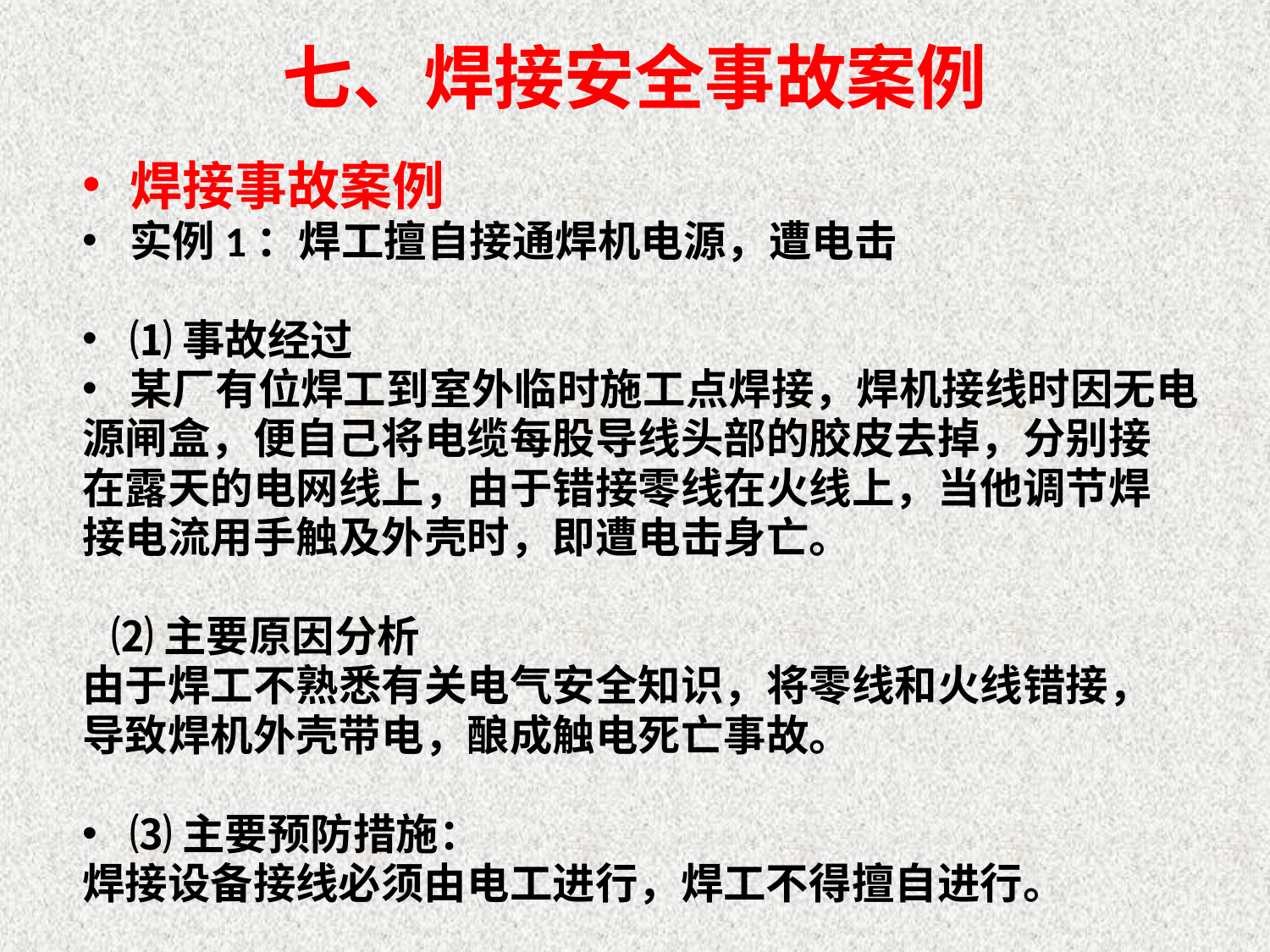

# 七、焊接安全事故案例
焊接事故案例
实例1：焊工擅自接通焊机电源，遭电击

⑴事故经过
某厂有位焊工到室外临时施工点焊接，焊机接线时因无电
源闸盒，便自己将电缆每股导线头部的胶皮去掉，分别接
在露天的电网线上，由于错接零线在火线上，当他调节焊
接电流用手触及外壳时，即遭电击身亡。

   ⑵主要原因分析
由于焊工不熟悉有关电气安全知识，将零线和火线错接，
导致焊机外壳带电，酿成触电死亡事故。

⑶主要预防措施：
焊接设备接线必须由电工进行，焊工不得擅自进行。